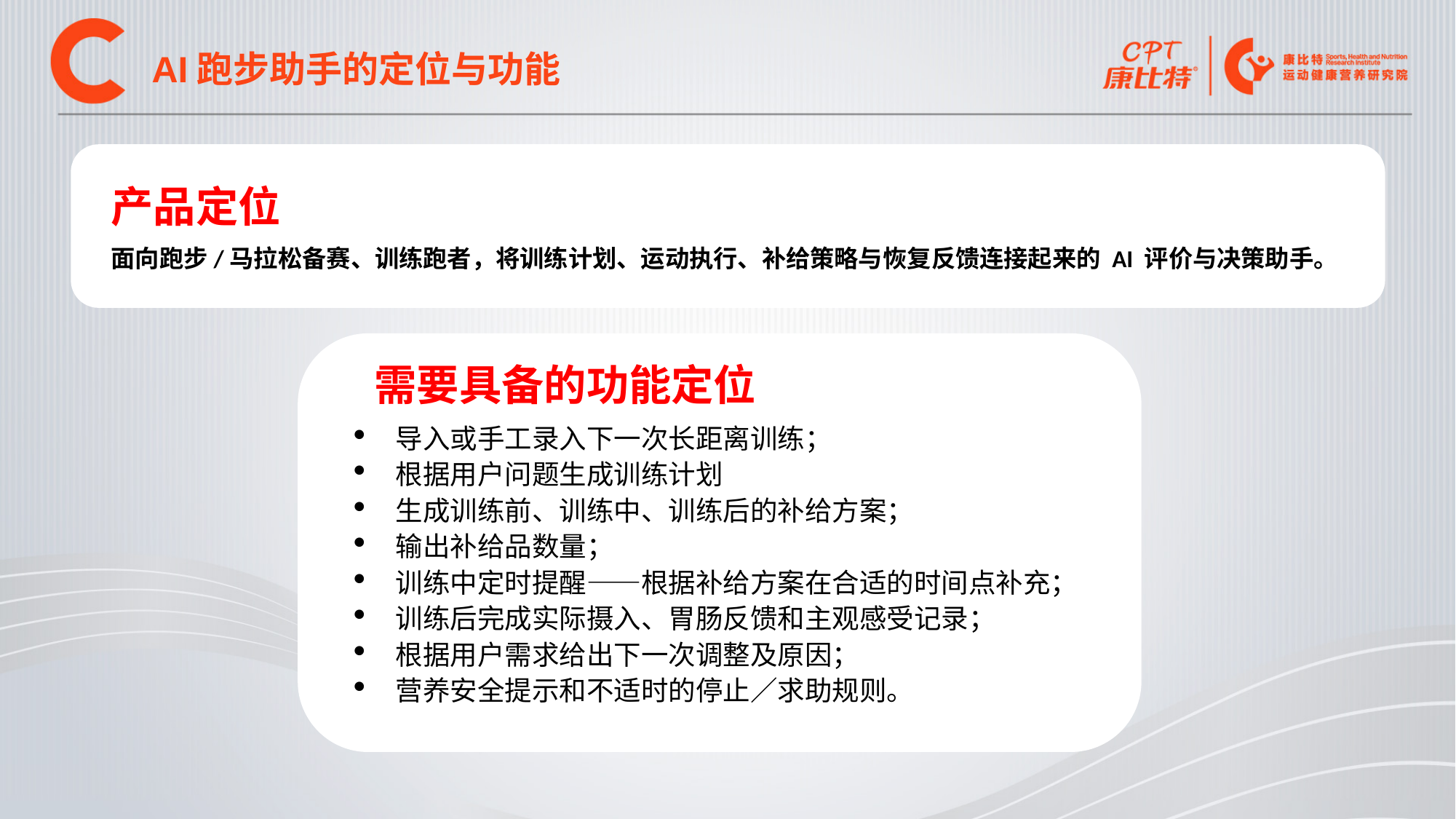

AI跑步助手的定位与功能

产品定位
面向跑步/马拉松备赛、训练跑者，将训练计划、运动执行、补给策略与恢复反馈连接起来的 AI 评价与决策助手。

 需要具备的功能定位
导入或手工录入下一次长距离训练；
根据用户问题生成训练计划
生成训练前、训练中、训练后的补给方案；
输出补给品数量；
训练中定时提醒——根据补给方案在合适的时间点补充；
训练后完成实际摄入、胃肠反馈和主观感受记录；
根据用户需求给出下一次调整及原因；
营养安全提示和不适时的停止／求助规则。